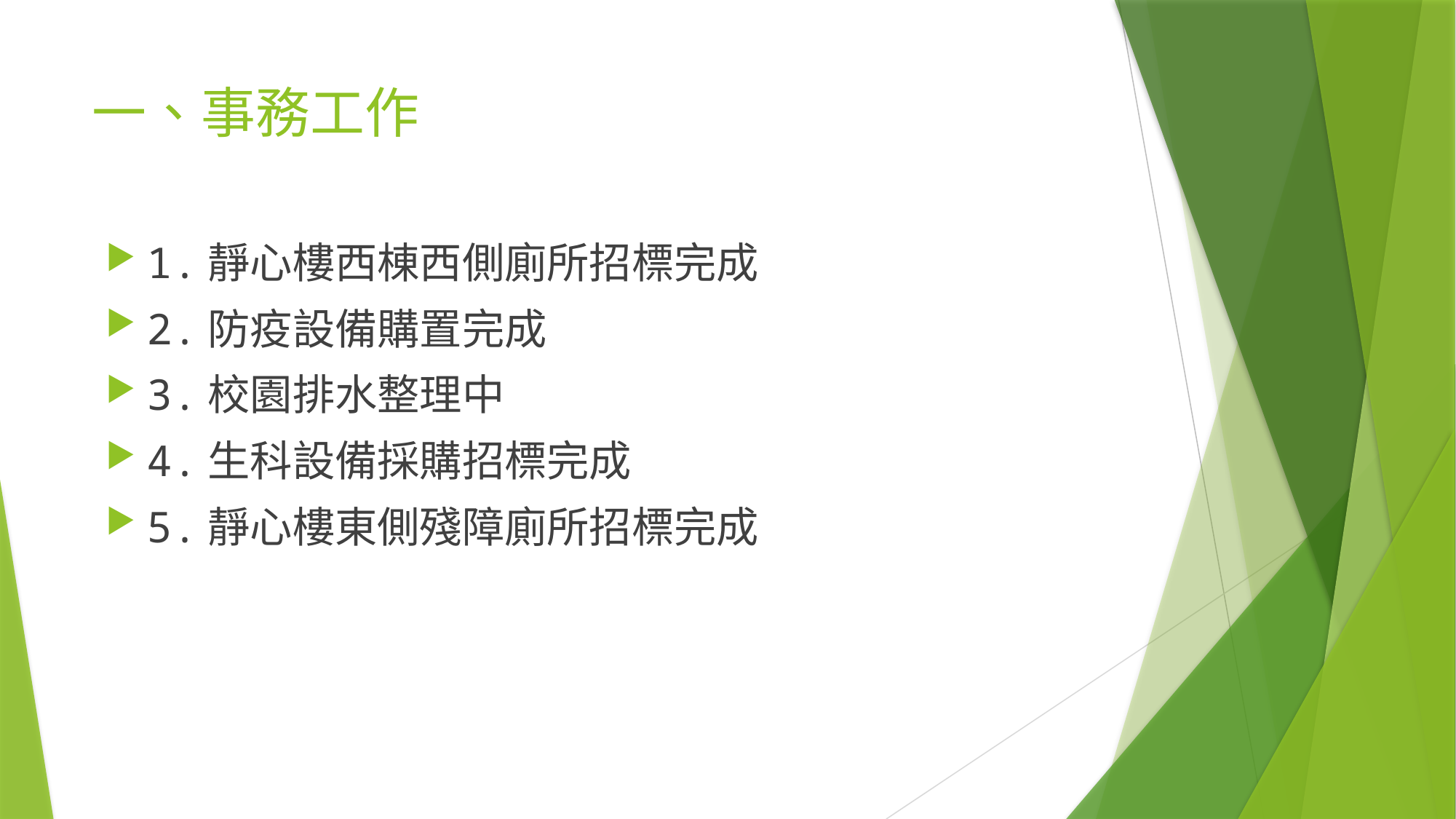

# 一、事務工作
1.靜心樓西棟西側廁所招標完成
2.防疫設備購置完成
3.校園排水整理中
4.生科設備採購招標完成
5.靜心樓東側殘障廁所招標完成